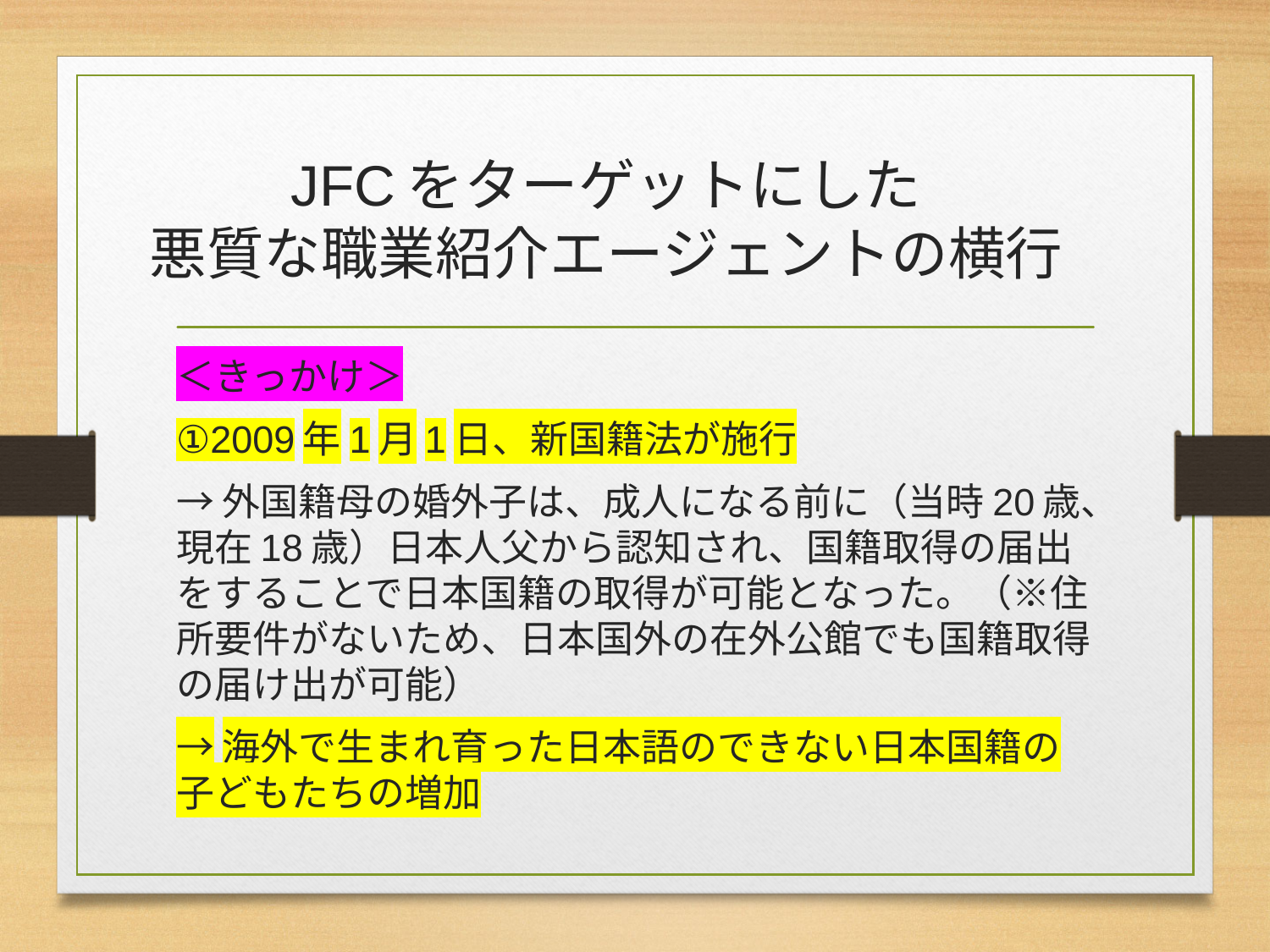

# JFCをターゲットにした 悪質な職業紹介エージェントの横行
＜きっかけ＞
①2009年1月1日、新国籍法が施行
→外国籍母の婚外子は、成人になる前に（当時20歳、現在18歳）日本人父から認知され、国籍取得の届出をすることで日本国籍の取得が可能となった。（※住所要件がないため、日本国外の在外公館でも国籍取得の届け出が可能）
→海外で生まれ育った日本語のできない日本国籍の子どもたちの増加